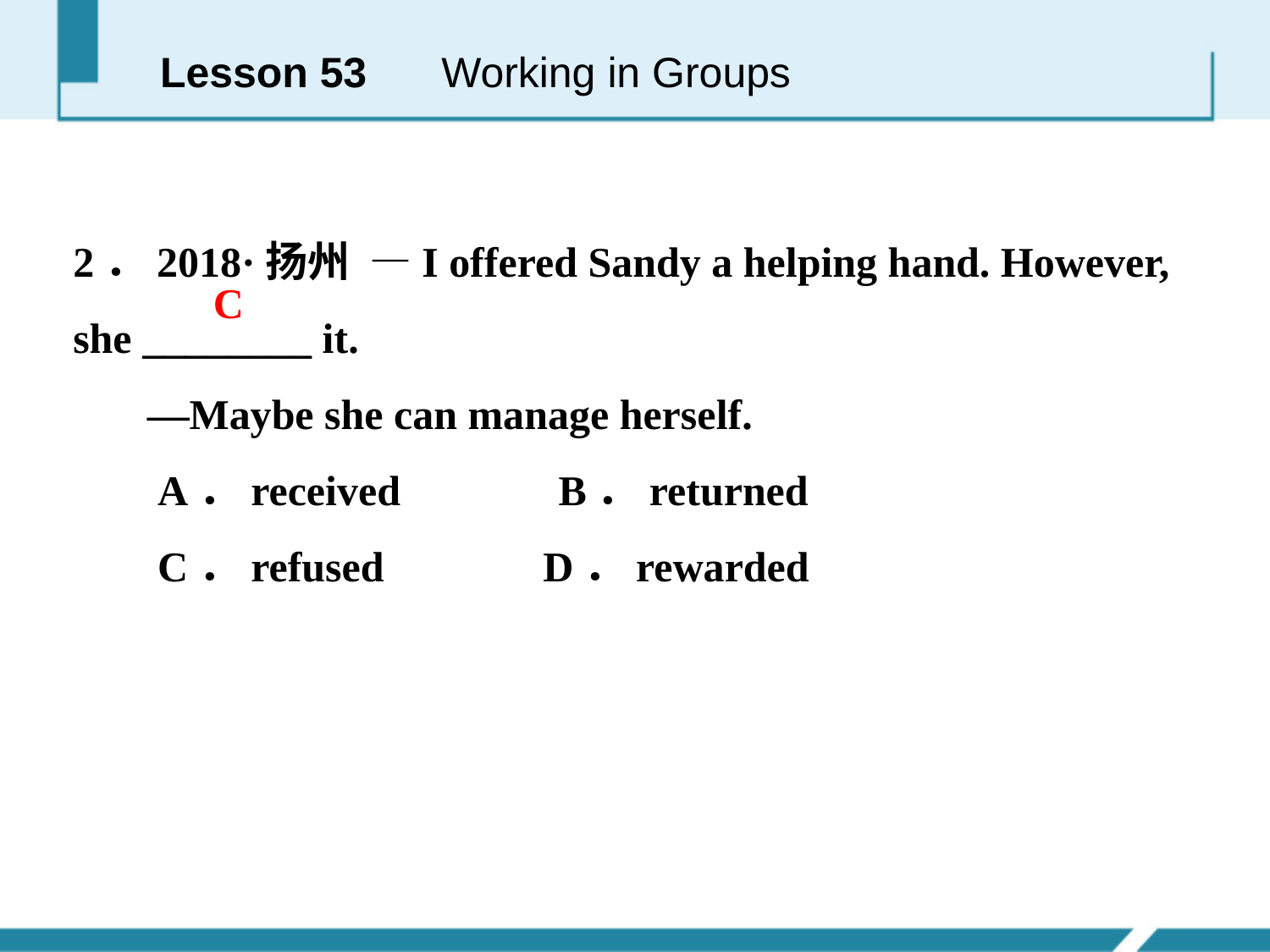

Lesson 53 　Working in Groups
2．2018·扬州  —I offered Sandy a helping hand. However, she ________ it.
       —Maybe she can manage herself.
        A．received　          B．returned
        C．refused               D．rewarded
C